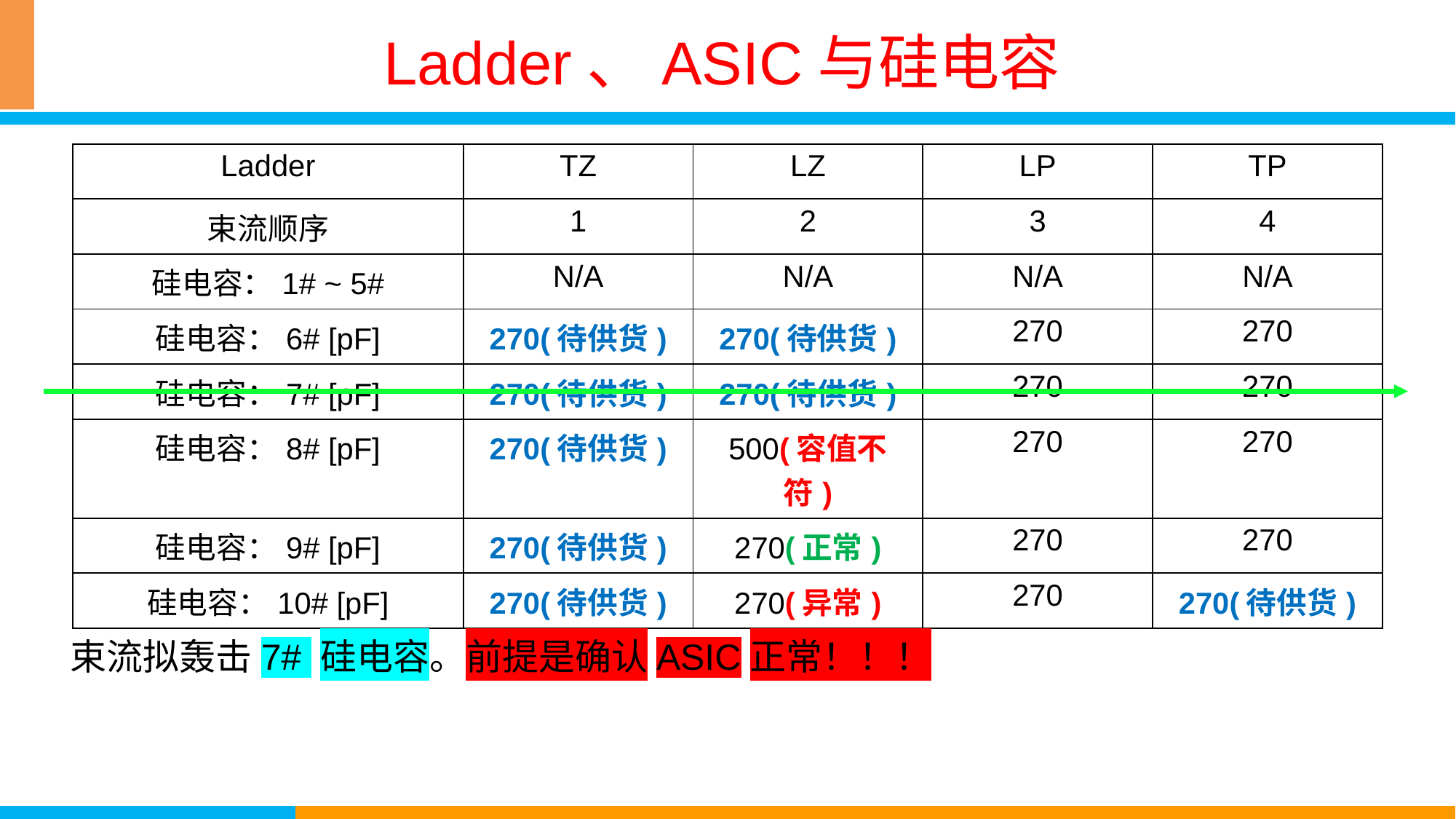

# Ladder、ASIC与硅电容
| Ladder | TZ | LZ | LP | TP |
| --- | --- | --- | --- | --- |
| 束流顺序 | 1 | 2 | 3 | 4 |
| 硅电容：1# ~ 5# | N/A | N/A | N/A | N/A |
| 硅电容：6# [pF] | 270(待供货) | 270(待供货) | 270 | 270 |
| 硅电容：7# [pF] | 270(待供货) | 270(待供货) | 270 | 270 |
| 硅电容：8# [pF] | 270(待供货) | 500(容值不符) | 270 | 270 |
| 硅电容：9# [pF] | 270(待供货) | 270(正常) | 270 | 270 |
| 硅电容：10# [pF] | 270(待供货) | 270(异常) | 270 | 270(待供货) |
束流拟轰击7# 硅电容。前提是确认ASIC正常！！！